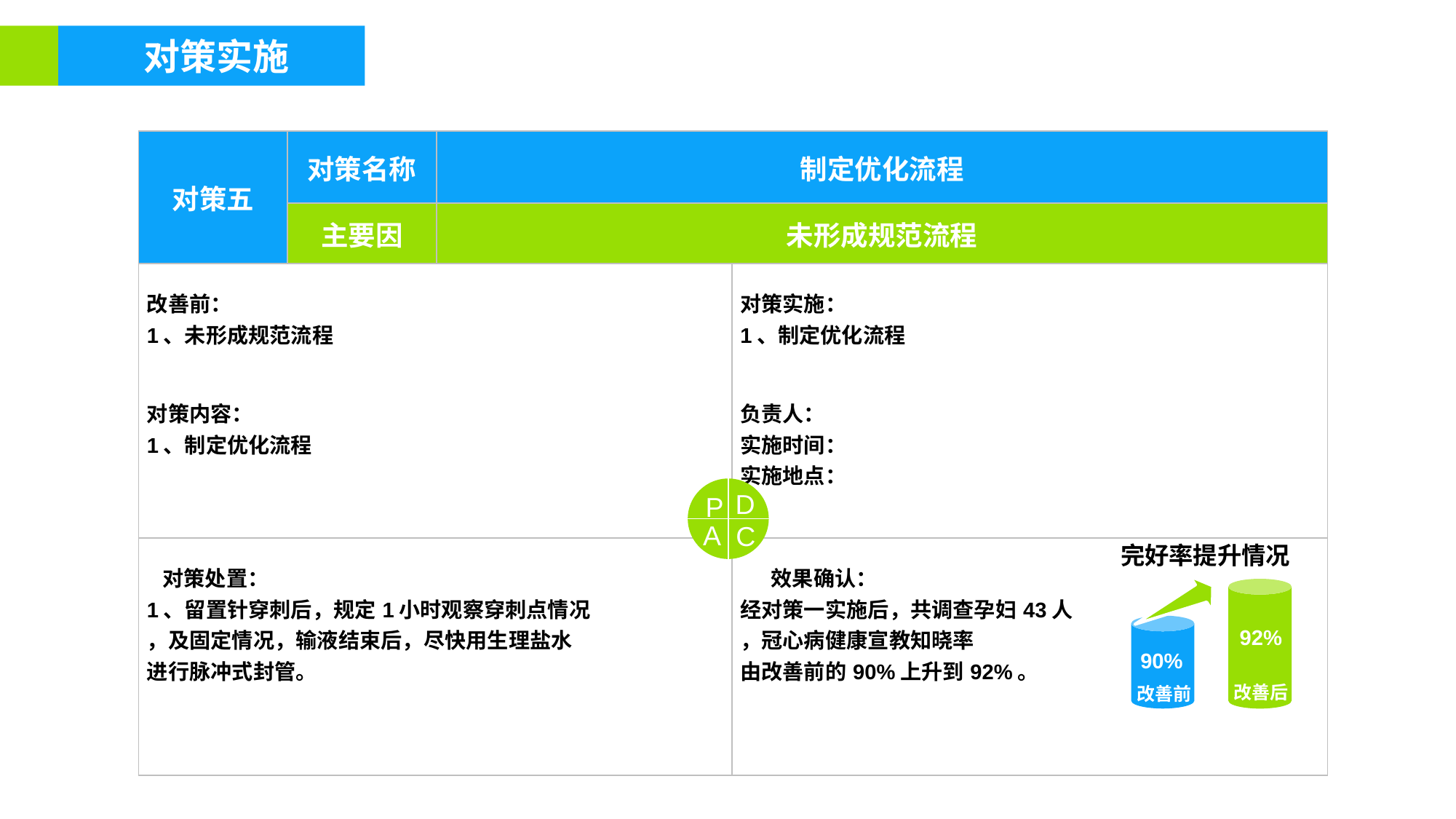

对策实施
| 对策五 | 对策名称 | 制定优化流程 |  |
| --- | --- | --- | --- |
|  | 主要因 | 未形成规范流程 |  |
| 改善前： 1、未形成规范流程 对策内容： 1、制定优化流程 |  |  | 对策实施： 1、制定优化流程 负责人： 实施时间： 实施地点： |
| 对策处置： 1、留置针穿刺后，规定1小时观察穿刺点情况 ，及固定情况，输液结束后，尽快用生理盐水 进行脉冲式封管。 |  |  | 效果确认： 经对策一实施后，共调查孕妇43人 ，冠心病健康宣教知晓率 由改善前的90%上升到92%。 |

D
P
A
C
完好率提升情况

92%
90%
改善后
改善前